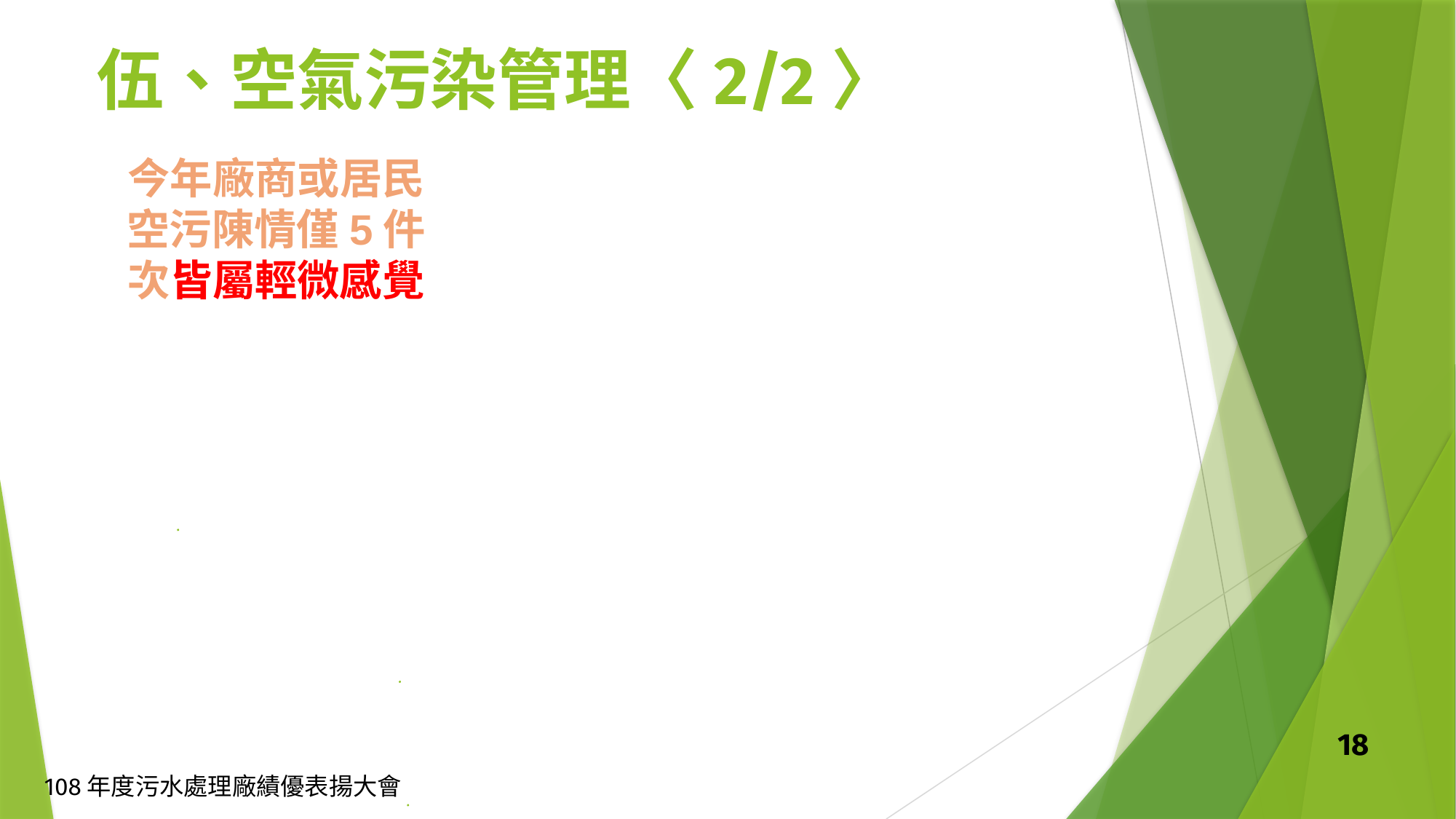

伍、空氣污染管理〈2/2〉

今年廠商或居民
空污陳情僅5件次皆屬輕微感覺
18
108年度污水處理廠績優表揚大會